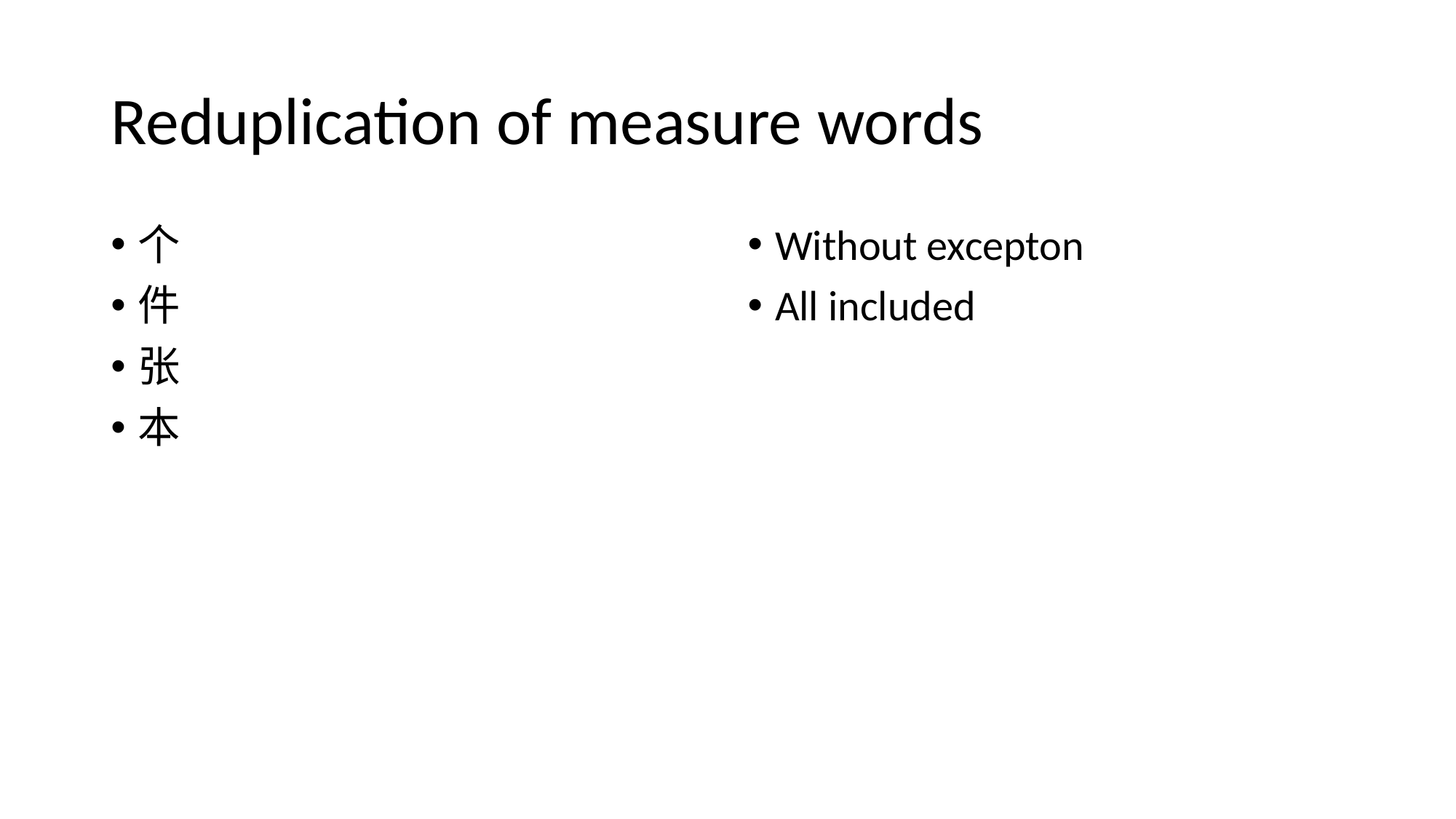

# Reduplication of measure words
个
件
张
本
Without excepton
All included